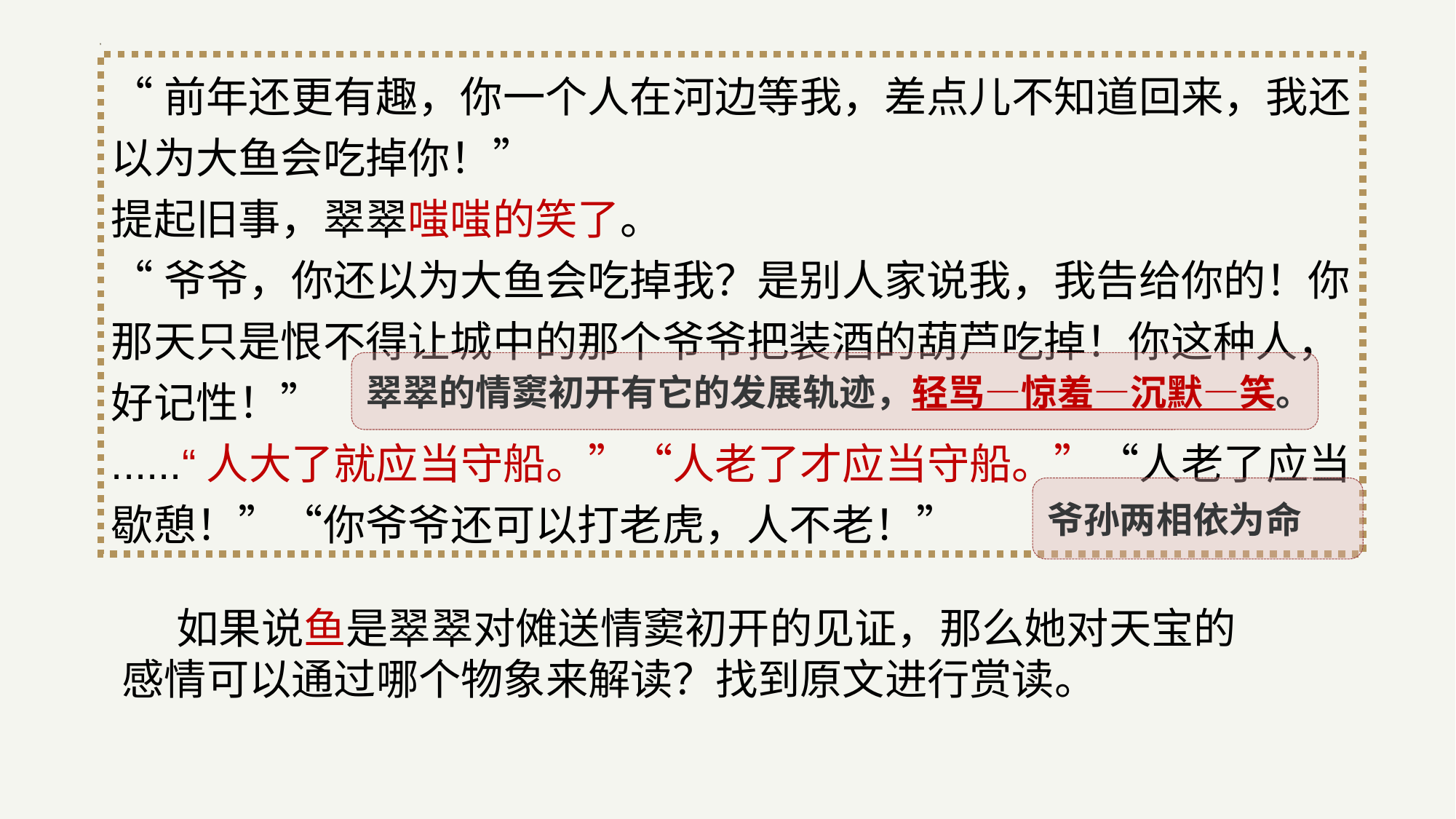

“前年还更有趣，你一个人在河边等我，差点儿不知道回来，我还以为大鱼会吃掉你！”
提起旧事，翠翠嗤嗤的笑了。
“爷爷，你还以为大鱼会吃掉我？是别人家说我，我告给你的！你那天只是恨不得让城中的那个爷爷把装酒的葫芦吃掉！你这种人，好记性！”
......“人大了就应当守船。”“人老了才应当守船。”“人老了应当歇憩！”“你爷爷还可以打老虎，人不老！”
翠翠的情窦初开有它的发展轨迹，轻骂—惊羞—沉默—笑。
爷孙两相依为命
如果说鱼是翠翠对傩送情窦初开的见证，那么她对天宝的感情可以通过哪个物象来解读？找到原文进行赏读。